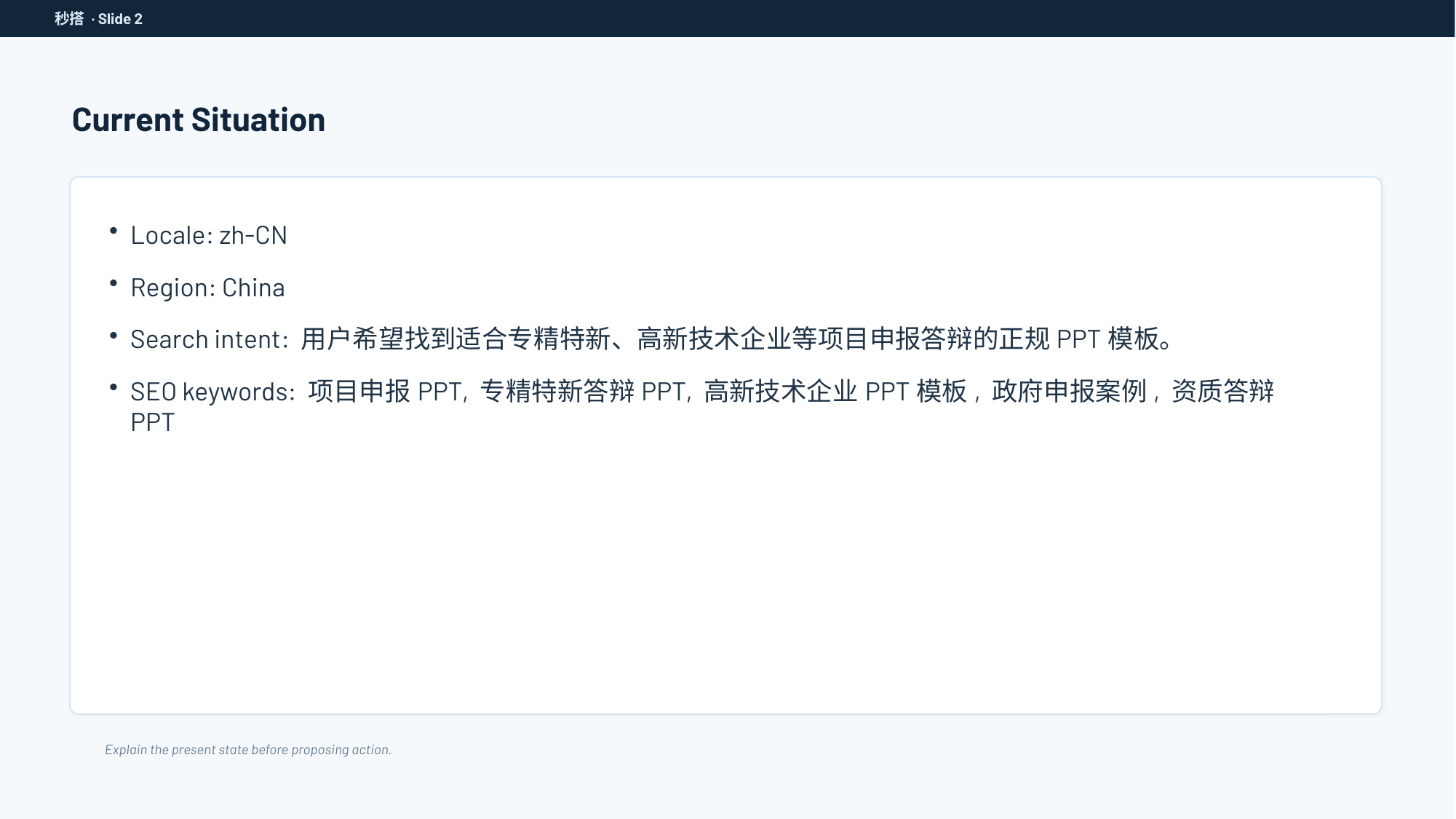

秒搭 · Slide 2
Current Situation

Locale: zh-CN
Region: China
Search intent: 用户希望找到适合专精特新、高新技术企业等项目申报答辩的正规PPT模板。
SEO keywords: 项目申报PPT, 专精特新答辩PPT, 高新技术企业PPT模板, 政府申报案例, 资质答辩PPT
Explain the present state before proposing action.